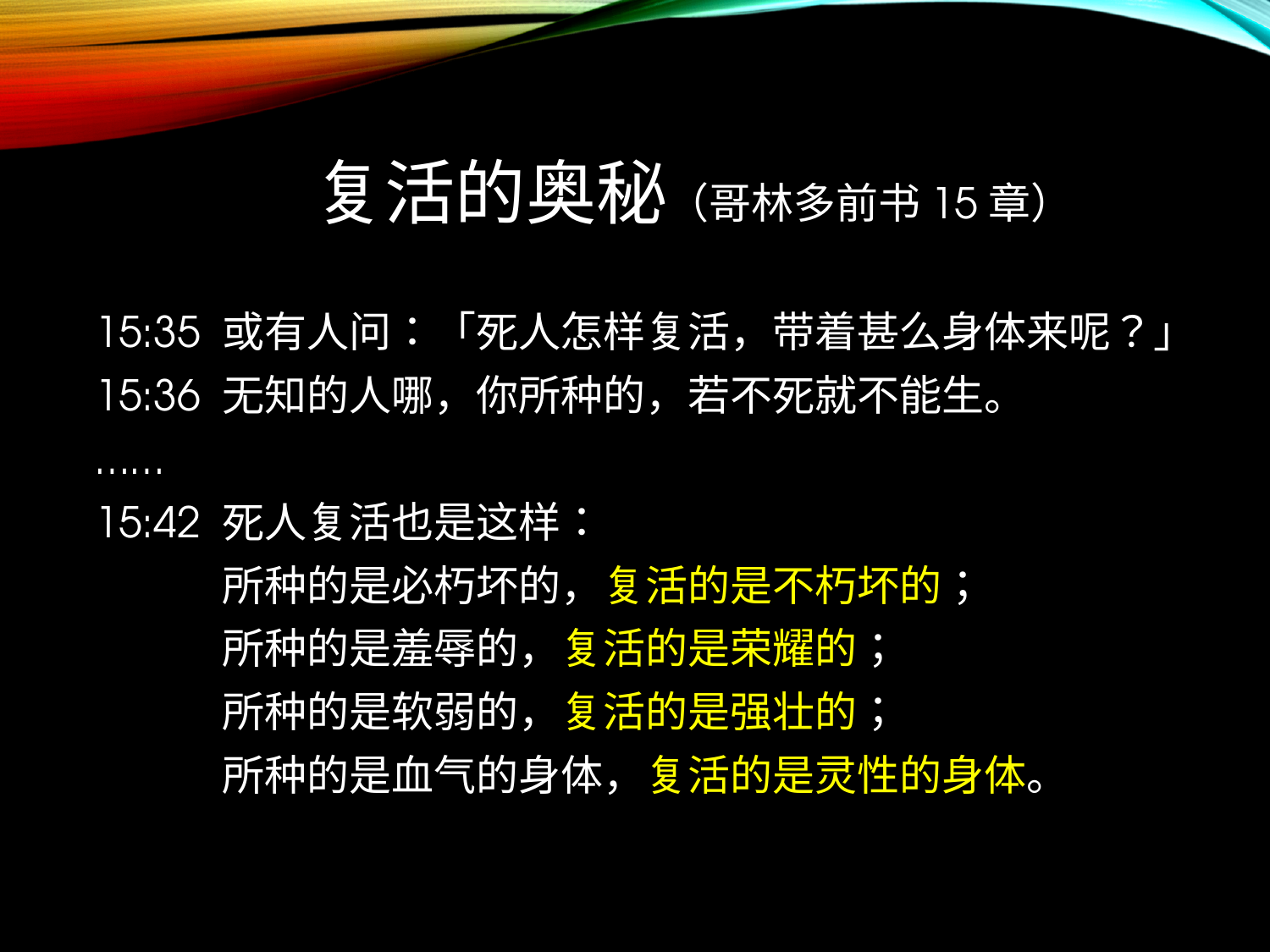

# 复活的奥秘（哥林多前书15章）
15:35 或有人问：「死人怎样复活，带着甚么身体来呢？」
15:36 无知的人哪，你所种的，若不死就不能生。
……
15:42 死人复活也是这样：
	所种的是必朽坏的，复活的是不朽坏的；
    	所种的是羞辱的，复活的是荣耀的；
    	所种的是软弱的，复活的是强壮的；
    	所种的是血气的身体，复活的是灵性的身体。